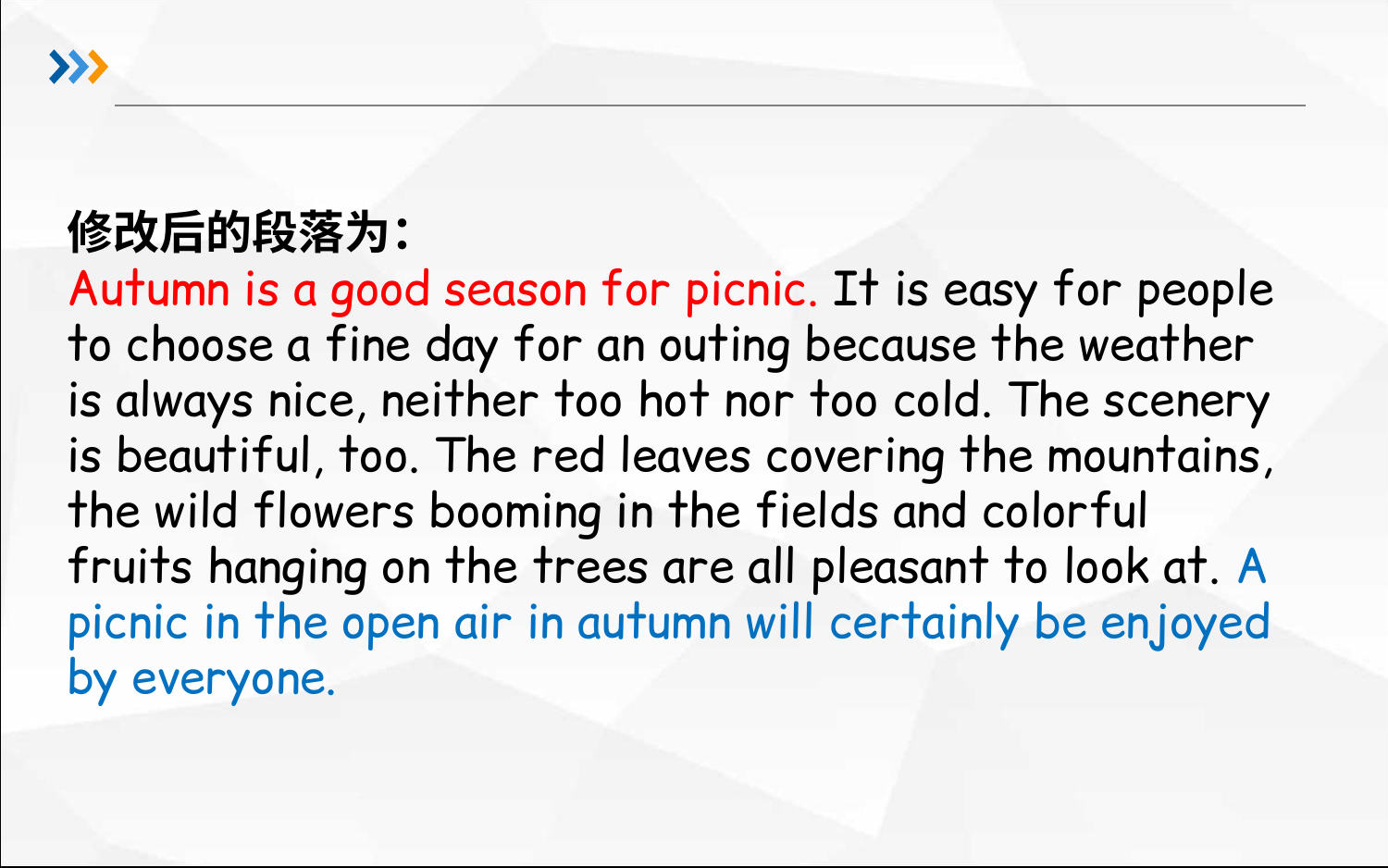

修改后的段落为：
Autumn is a good season for picnic. It is easy for people to choose a fine day for an outing because the weather is always nice, neither too hot nor too cold. The scenery is beautiful, too. The red leaves covering the mountains, the wild flowers booming in the fields and colorful fruits hanging on the trees are all pleasant to look at. A picnic in the open air in autumn will certainly be enjoyed by everyone.